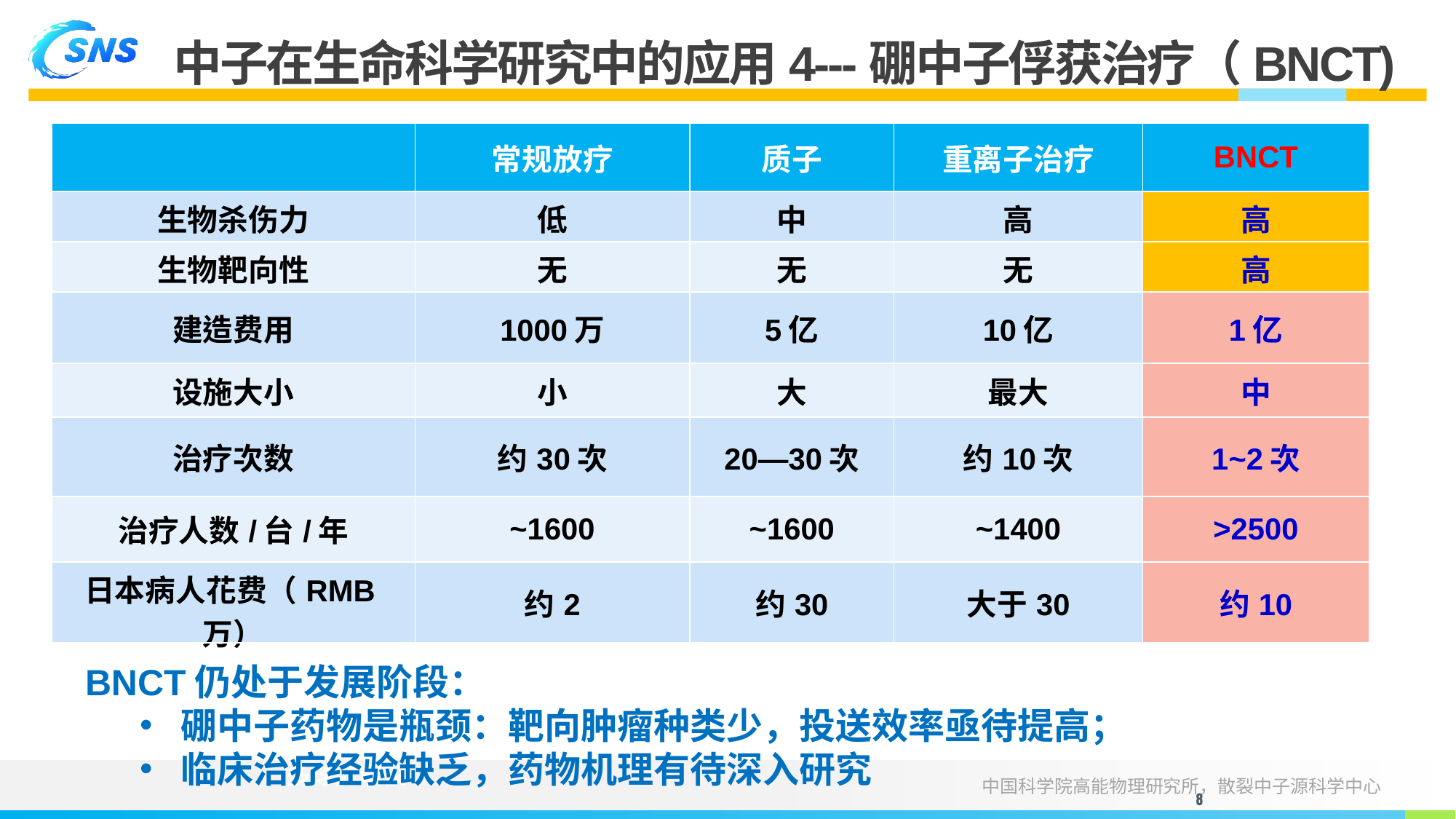

中子在生命科学研究中的应用4---硼中子俘获治疗（BNCT)

|  | 常规放疗 | 质子 | 重离子治疗 | BNCT |
| --- | --- | --- | --- | --- |
| 生物杀伤力 | 低 | 中 | 高 | 高 |
| 生物靶向性 | 无 | 无 | 无 | 高 |
| 建造费用 | 1000万 | 5亿 | 10亿 | 1亿 |
| 设施大小 | 小 | 大 | 最大 | 中 |
| 治疗次数 | 约30次 | 20—30次 | 约10次 | 1~2次 |
| 治疗人数/台/年 | ~1600 | ~1600 | ~1400 | >2500 |
| 日本病人花费（RMB万） | 约2 | 约30 | 大于30 | 约10 |
BNCT仍处于发展阶段：
硼中子药物是瓶颈：靶向肿瘤种类少，投送效率亟待提高；
临床治疗经验缺乏，药物机理有待深入研究
多球能谱仪
8